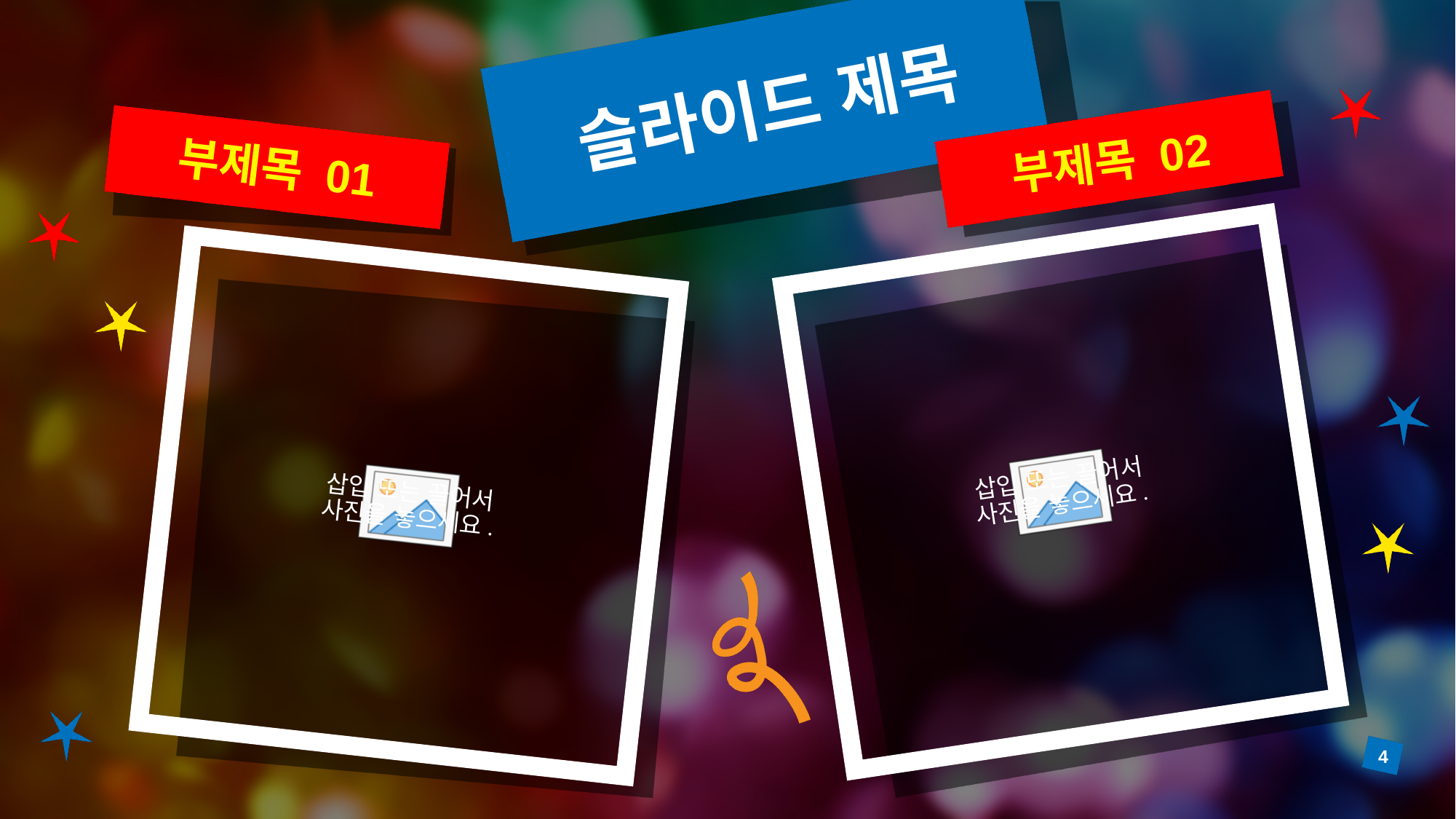

# 슬라이드 제목
부제목 02
부제목 01

4